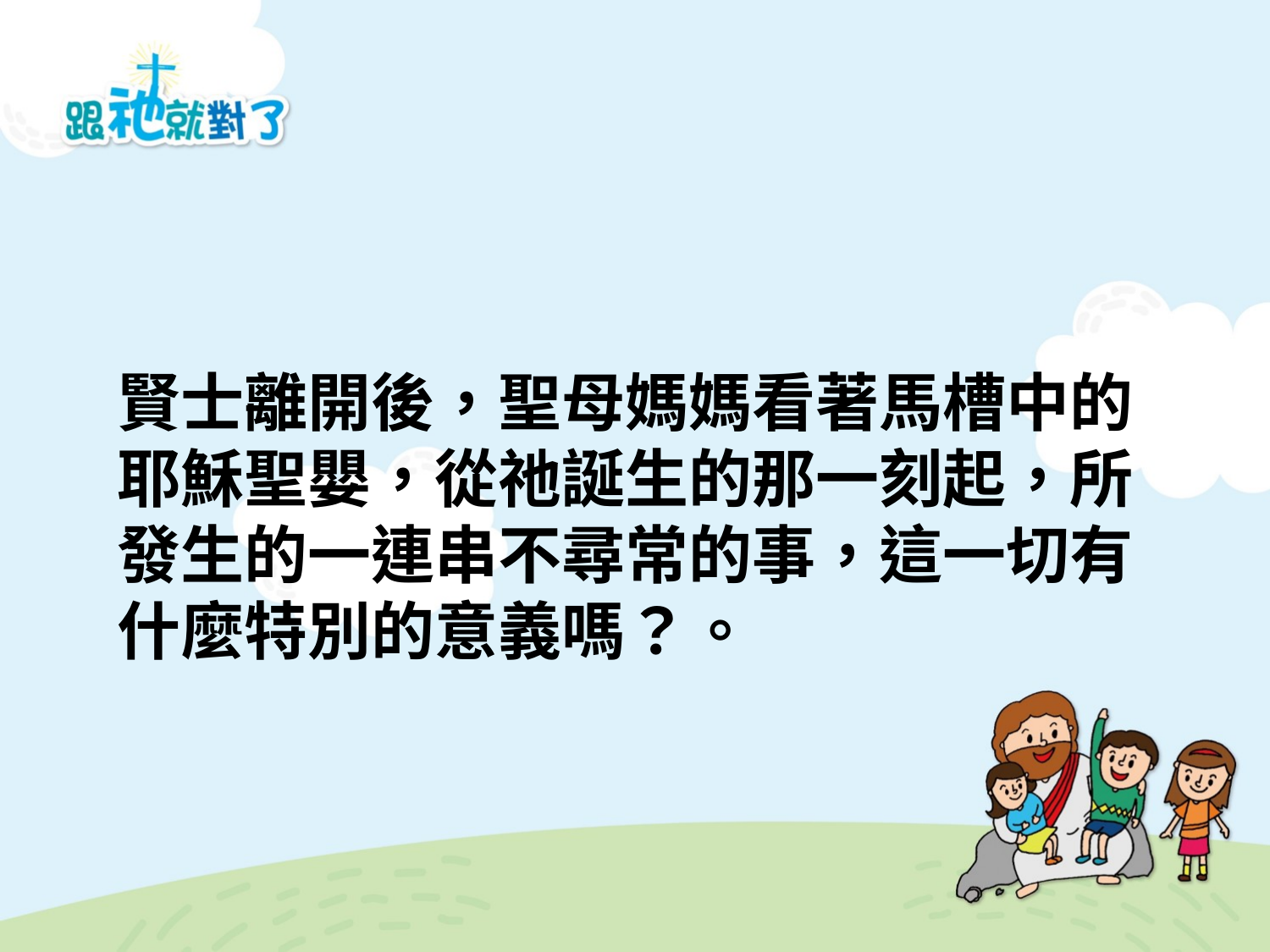

賢士離開後，聖母媽媽看著馬槽中的耶穌聖嬰，從祂誕生的那一刻起，所發生的一連串不尋常的事，這一切有什麼特別的意義嗎？。